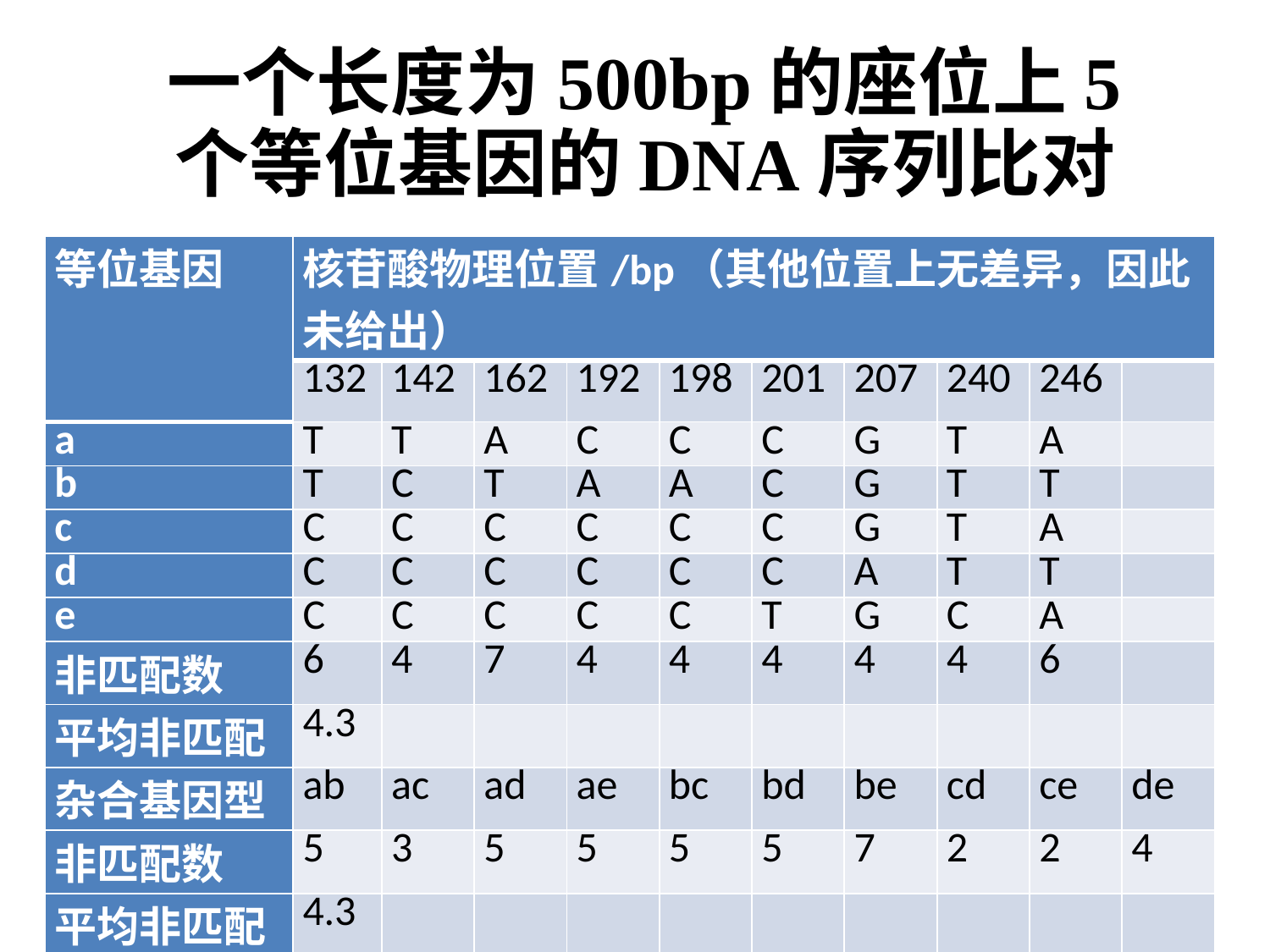

# 一个长度为500bp的座位上5个等位基因的DNA序列比对
| 等位基因 | 核苷酸物理位置/bp（其他位置上无差异，因此未给出） |  |  |  |  |  |  |  |  |  |
| --- | --- | --- | --- | --- | --- | --- | --- | --- | --- | --- |
|  | 132 | 142 | 162 | 192 | 198 | 201 | 207 | 240 | 246 |  |
| a | T | T | A | C | C | C | G | T | A |  |
| b | T | C | T | A | A | C | G | T | T |  |
| c | C | C | C | C | C | C | G | T | A |  |
| d | C | C | C | C | C | C | A | T | T |  |
| e | C | C | C | C | C | T | G | C | A |  |
| 非匹配数 | 6 | 4 | 7 | 4 | 4 | 4 | 4 | 4 | 6 |  |
| 平均非匹配 | 4.3 |  |  |  |  |  |  |  |  |  |
| 杂合基因型 | ab | ac | ad | ae | bc | bd | be | cd | ce | de |
| 非匹配数 | 5 | 3 | 5 | 5 | 5 | 5 | 7 | 2 | 2 | 4 |
| 平均非匹配 | 4.3 |  |  |  |  |  |  |  |  |  |